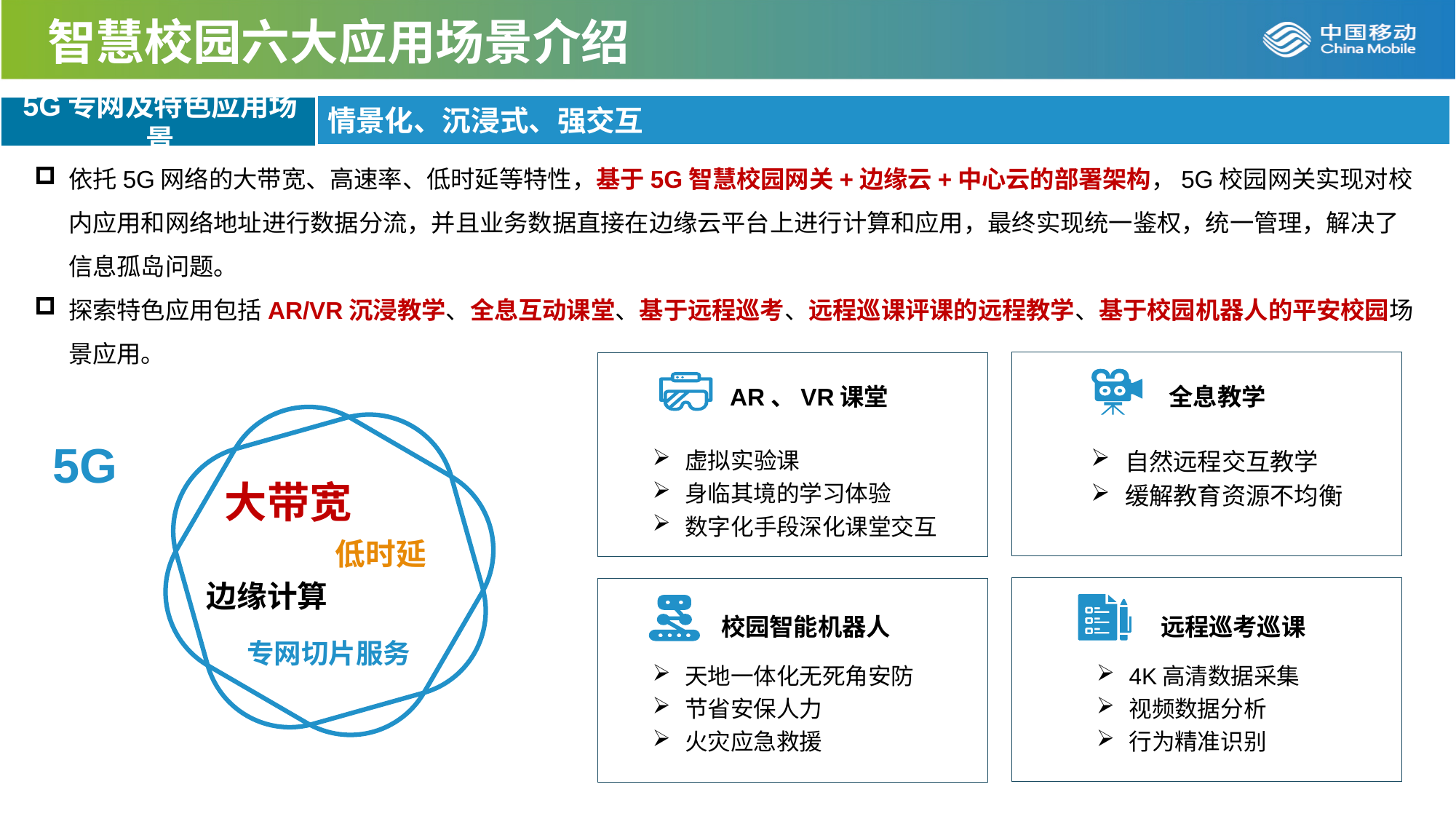

智慧校园六大应用场景介绍
情景化、沉浸式、强交互
5G专网及特色应用场景
依托5G网络的大带宽、高速率、低时延等特性，基于5G智慧校园网关+边缘云+中心云的部署架构，5G校园网关实现对校内应用和网络地址进行数据分流，并且业务数据直接在边缘云平台上进行计算和应用，最终实现统一鉴权，统一管理，解决了信息孤岛问题。
探索特色应用包括AR/VR沉浸教学、全息互动课堂、基于远程巡考、远程巡课评课的远程教学、基于校园机器人的平安校园场景应用。

AR、VR课堂
全息教学
5G
自然远程交互教学
缓解教育资源不均衡

大带宽
低时延
边缘计算
专网切片服务
虚拟实验课
身临其境的学习体验
数字化手段深化课堂交互

校园智能机器人
远程巡考巡课
天地一体化无死角安防
节省安保人力
火灾应急救援
4K高清数据采集
视频数据分析
行为精准识别